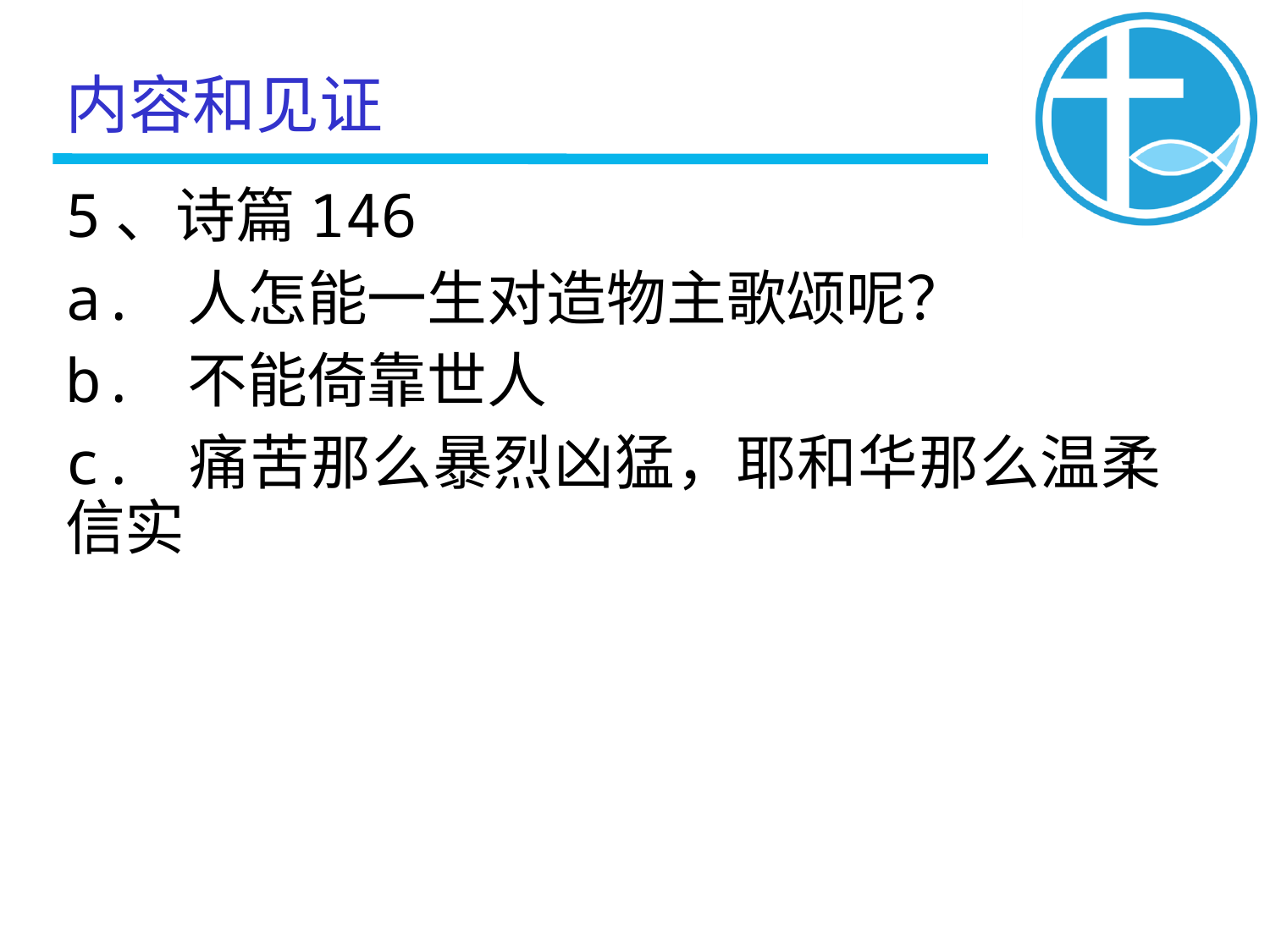

内容和见证
5、诗篇146
a. 人怎能一生对造物主歌颂呢？
b. 不能倚靠世人
c. 痛苦那么暴烈凶猛，耶和华那么温柔信实